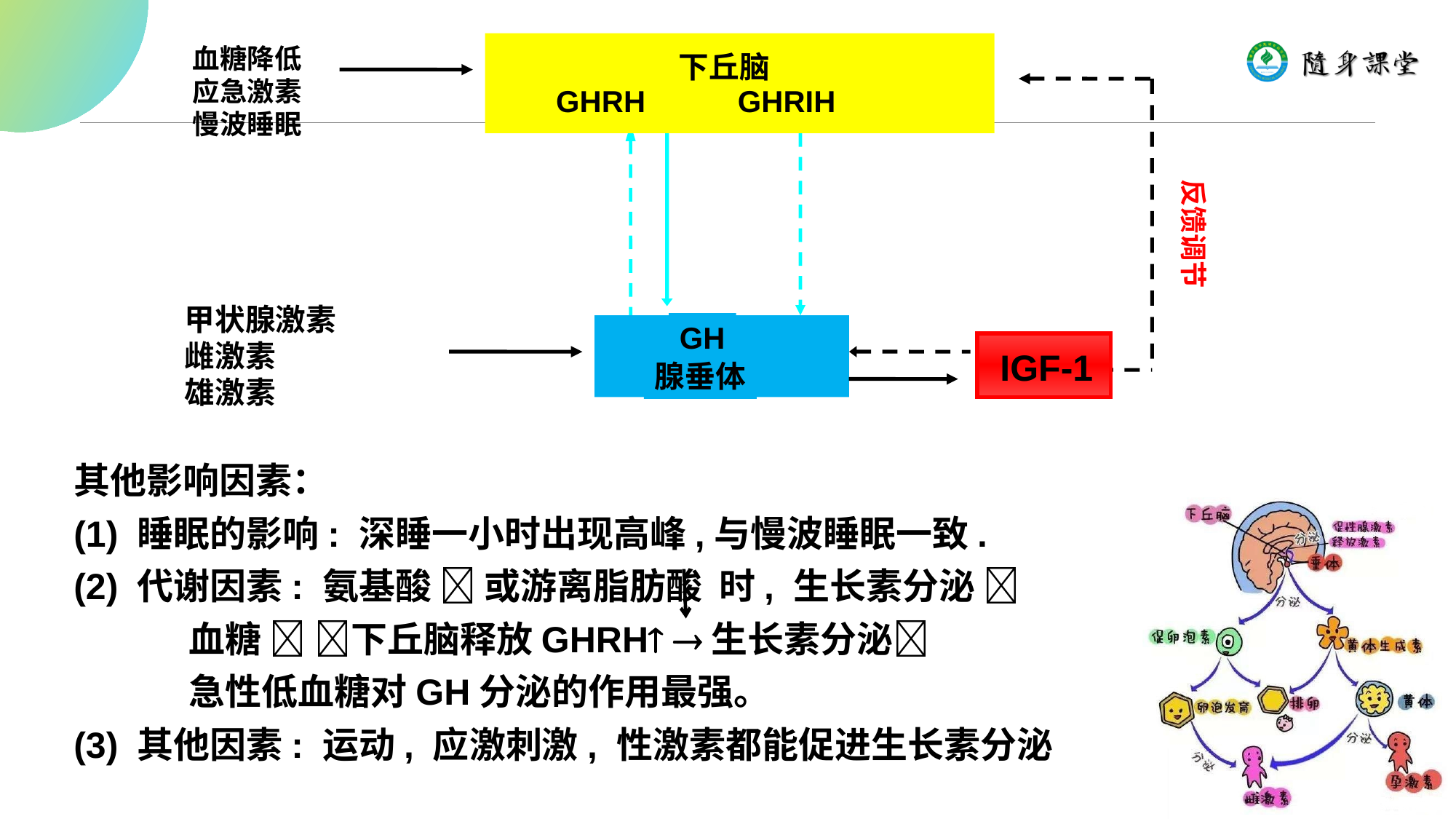

下丘脑
       GHRH           GHRIH
血糖降低
应急激素
慢波睡眠

反馈调节
   甲状腺激素
   雌激素
   雄激素
GH

腺垂体

IGF-1

其他影响因素：
(1) 睡眠的影响: 深睡一小时出现高峰,与慢波睡眠一致.
(2) 代谢因素: 氨基酸 ↑ 或游离脂肪酸  时, 生长素分泌 ↑
             血糖 ↓ →下丘脑释放GHRH↑ →生长素分泌↑
             急性低血糖对GH分泌的作用最强。
(3) 其他因素: 运动, 应激刺激, 性激素都能促进生长素分泌